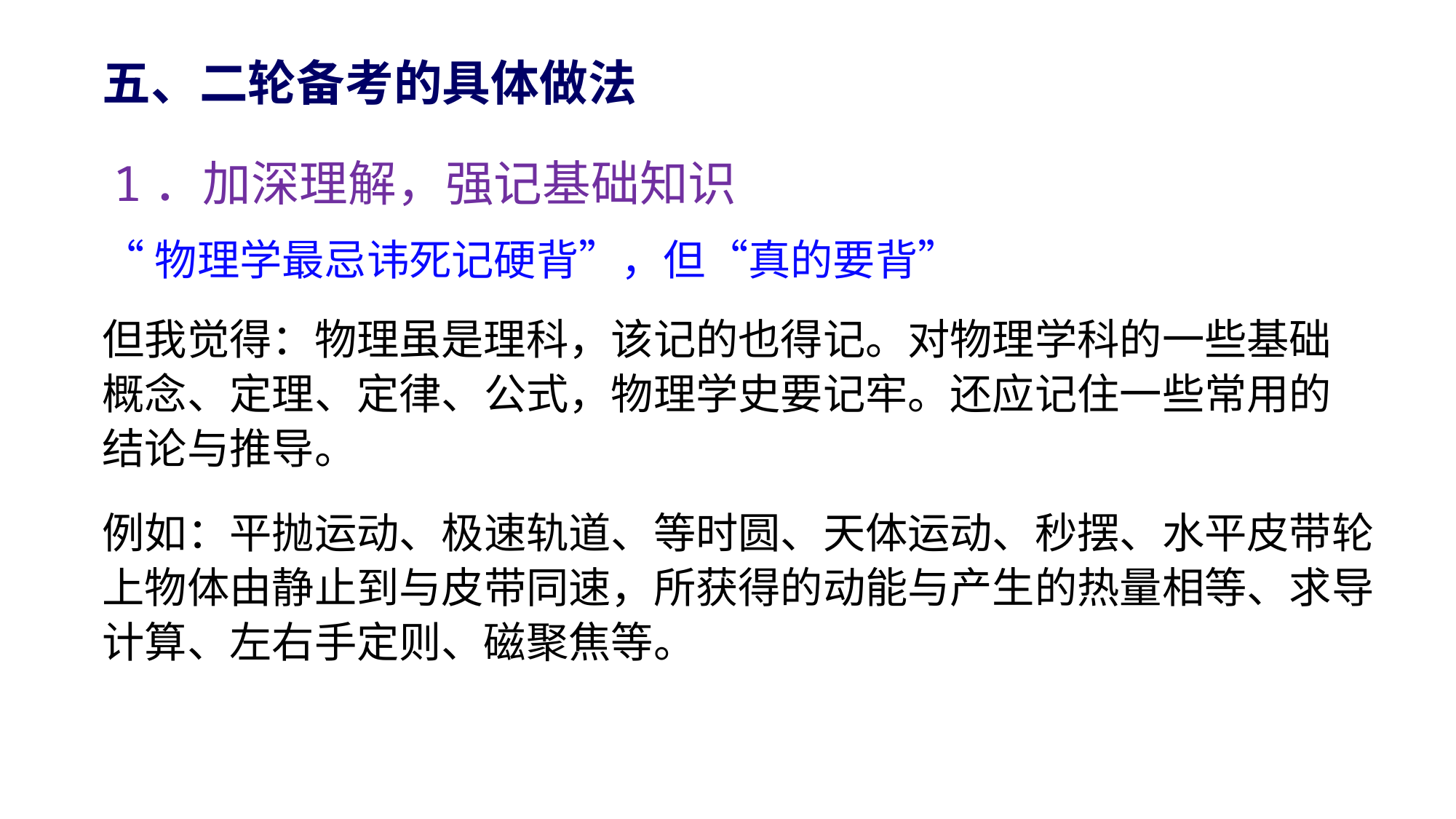

五、二轮备考的具体做法
1．加深理解，强记基础知识
“物理学最忌讳死记硬背”，但“真的要背”
但我觉得：物理虽是理科，该记的也得记。对物理学科的一些基础概念、定理、定律、公式，物理学史要记牢。还应记住一些常用的结论与推导。
例如：平抛运动、极速轨道、等时圆、天体运动、秒摆、水平皮带轮上物体由静止到与皮带同速，所获得的动能与产生的热量相等、求导计算、左右手定则、磁聚焦等。